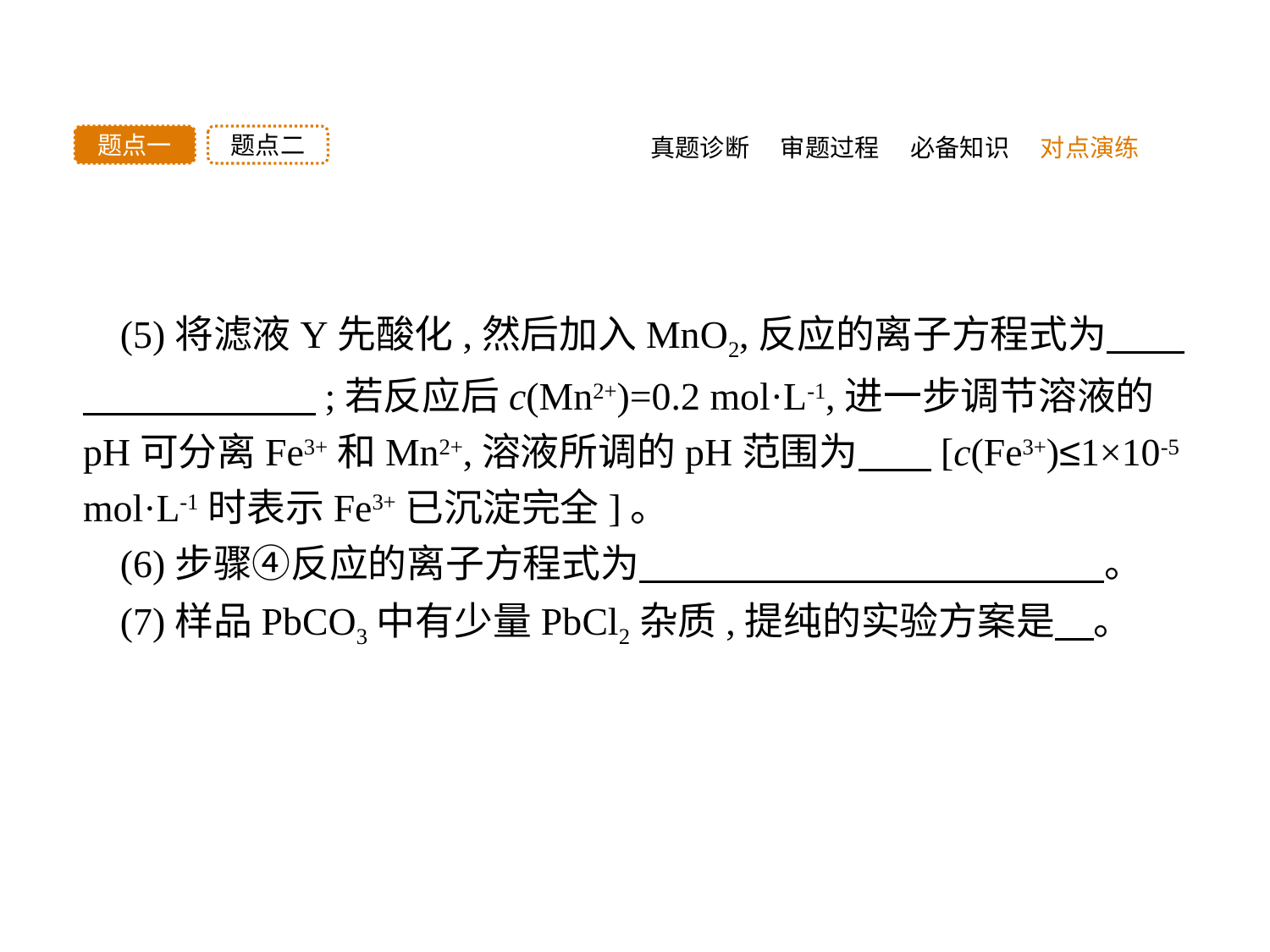

真题诊断
题点二
题点一
审题过程
必备知识
对点演练
(5)将滤液Y先酸化,然后加入MnO2,反应的离子方程式为　　　　　　　　;若反应后c(Mn2+)=0.2 mol·L-1,进一步调节溶液的pH可分离Fe3+和Mn2+,溶液所调的pH范围为　    [c(Fe3+)≤1×10-5 mol·L-1时表示Fe3+已沉淀完全]。
(6)步骤④反应的离子方程式为　　　　　　　　　　　　。
(7)样品PbCO3中有少量PbCl2杂质,提纯的实验方案是　。